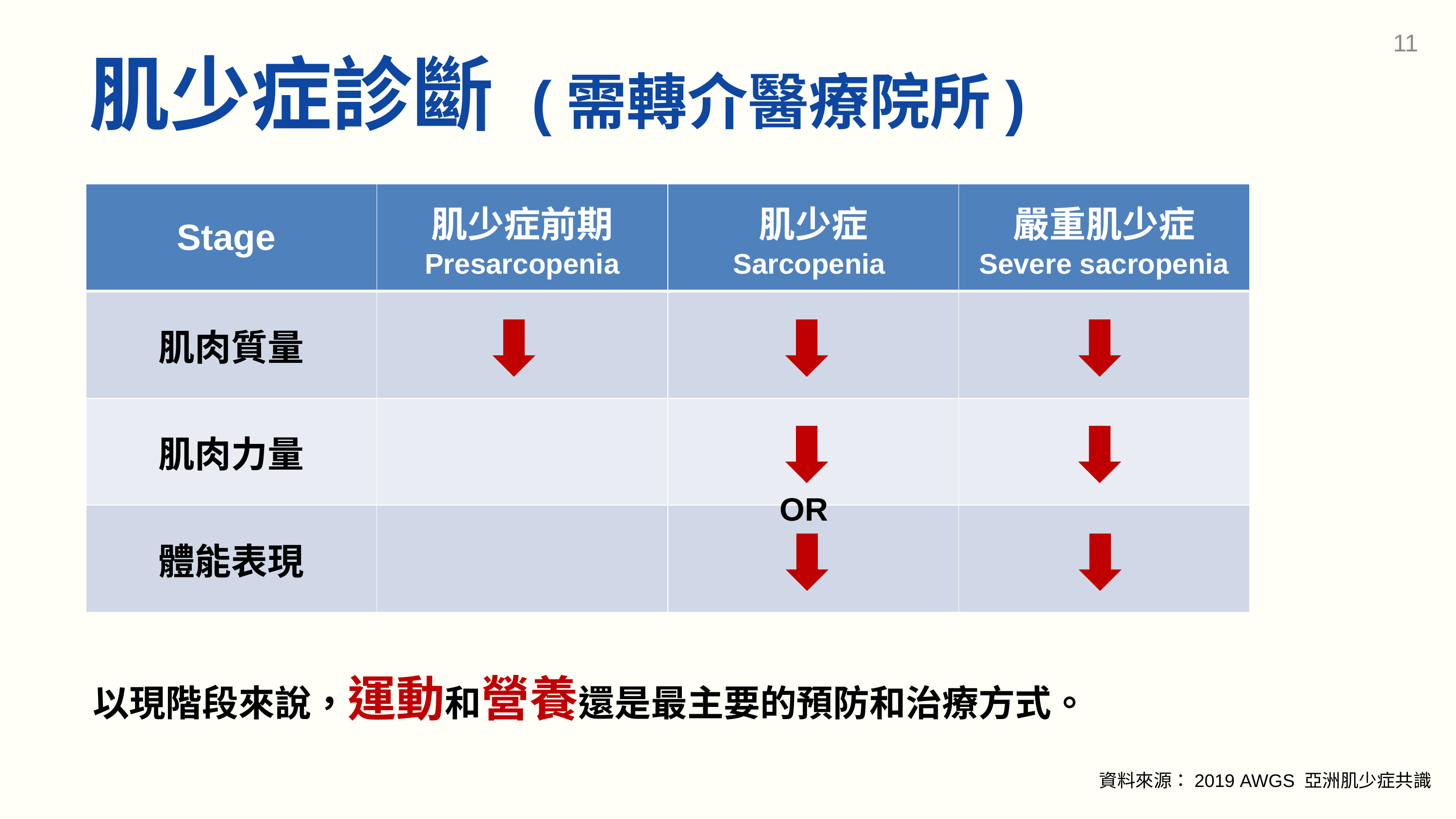

11
肌少症診斷 (需轉介醫療院所)
| Stage | 肌少症前期 Presarcopenia | 肌少症 Sarcopenia | 嚴重肌少症 Severe sacropenia |
| --- | --- | --- | --- |
| 肌肉質量 |  |  |  |
| 肌肉力量 |  |  |  |
| 體能表現 |  |  |  |

OR

以現階段來說，運動和營養還是最主要的預防和治療方式。
資料來源：2019 AWGS 亞洲肌少症共識